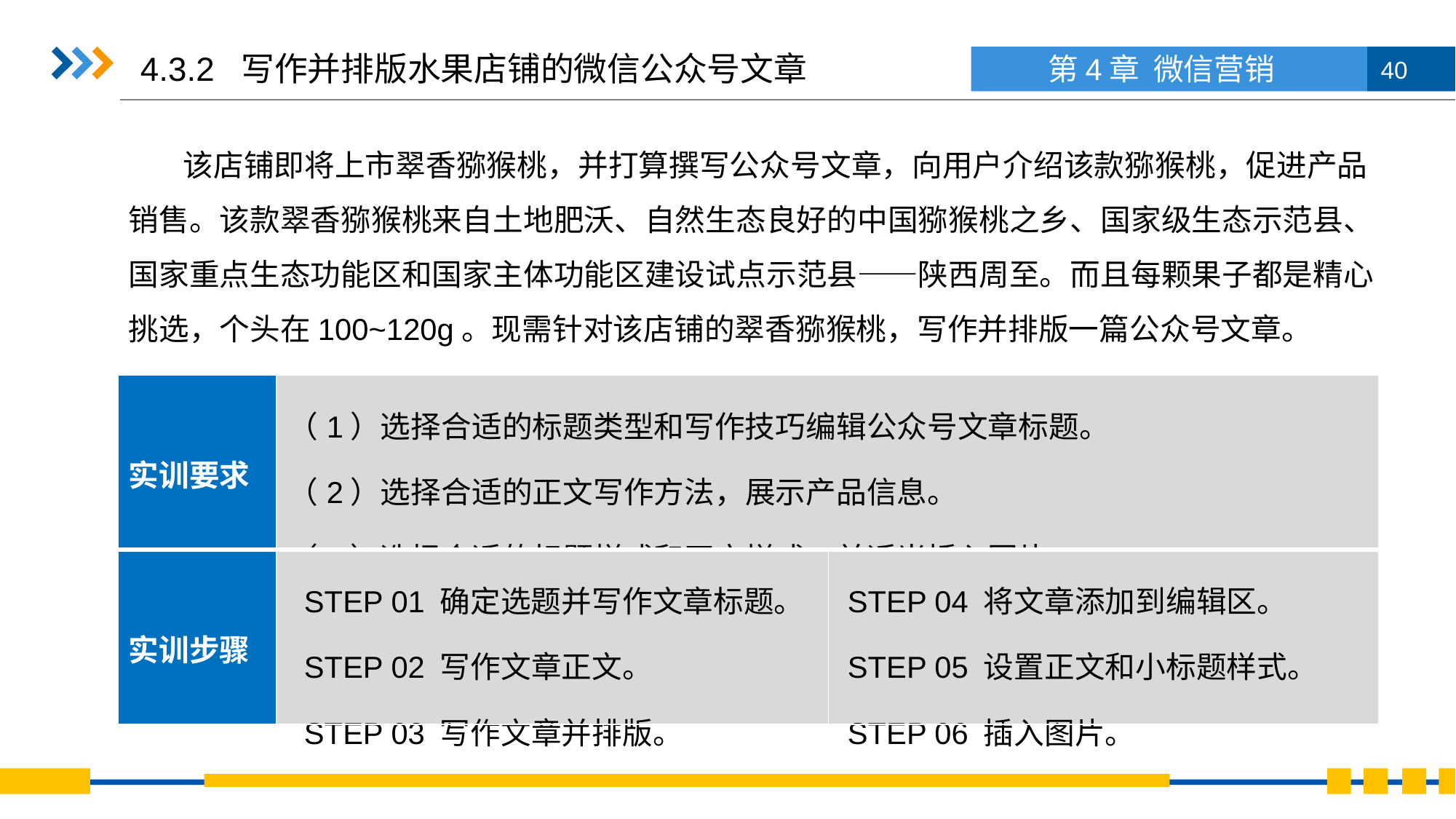

4.3.2  写作并排版水果店铺的微信公众号文章
该店铺即将上市翠香猕猴桃，并打算撰写公众号文章，向用户介绍该款猕猴桃，促进产品销售。该款翠香猕猴桃来自土地肥沃、自然生态良好的中国猕猴桃之乡、国家级生态示范县、国家重点生态功能区和国家主体功能区建设试点示范县——陕西周至。而且每颗果子都是精心挑选，个头在100~120g。现需针对该店铺的翠香猕猴桃，写作并排版一篇公众号文章。
| 实训要求 | （1）选择合适的标题类型和写作技巧编辑公众号文章标题。 （2）选择合适的正文写作方法，展示产品信息。 （3）选择合适的标题样式和正文样式，并适当插入图片。 |  |
| --- | --- | --- |
| 实训步骤 | STEP 01 确定选题并写作文章标题。 STEP 02 写作文章正文。 STEP 03 写作文章并排版。 | STEP 04 将文章添加到编辑区。 STEP 05 设置正文和小标题样式。 STEP 06 插入图片。 |